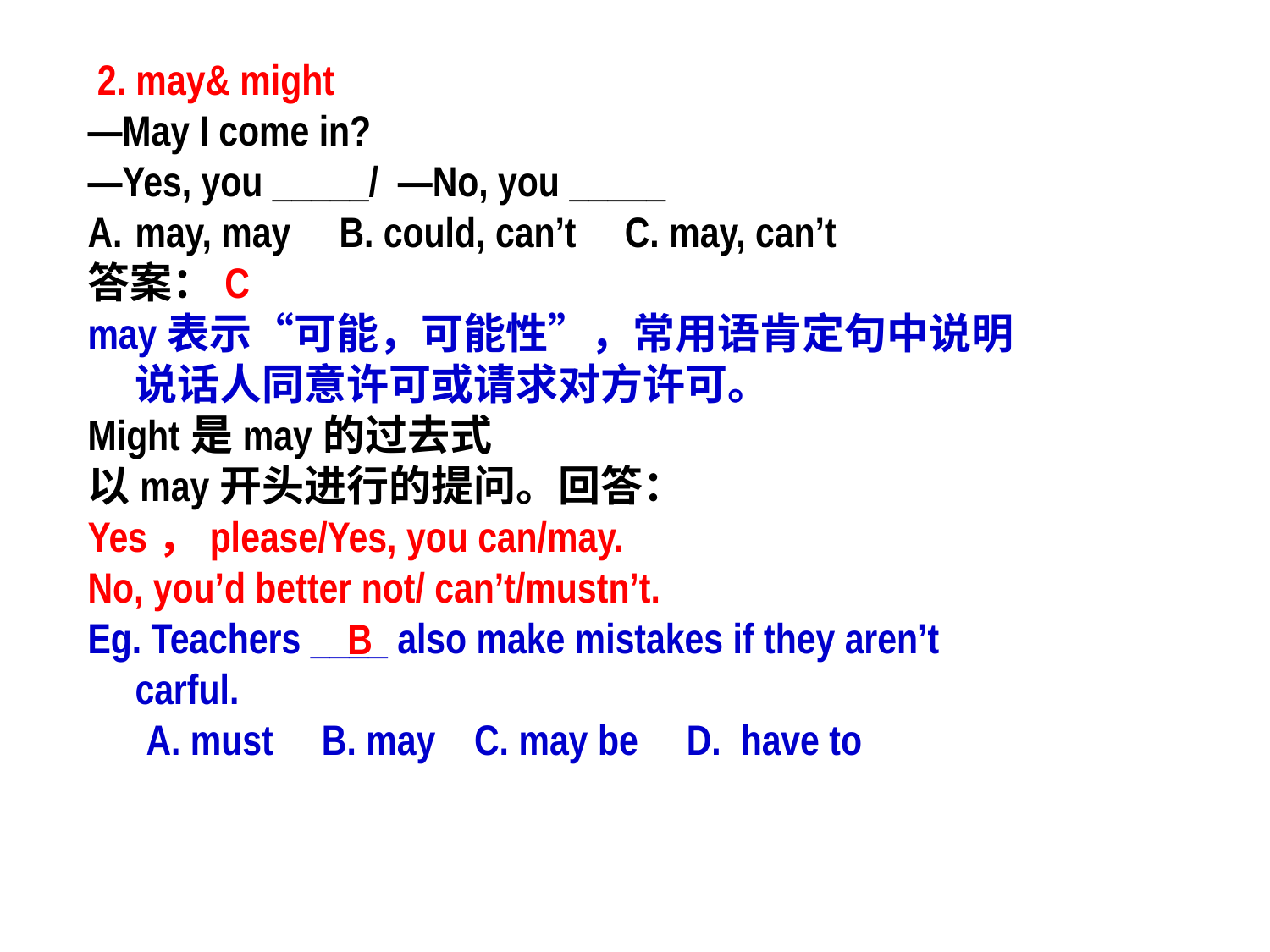

2. may& might
—May I come in?
—Yes, you _____/  —No, you _____
may, may     B. could, can’t     C. may, can’t
答案：C
may表示“可能，可能性”，常用语肯定句中说明说话人同意许可或请求对方许可。
Might是may的过去式
以may开头进行的提问。回答：
Yes，please/Yes, you can/may.
No, you’d better not/ can’t/mustn’t.
Eg. Teachers ____ also make mistakes if they aren’t carful.
      A. must     B. may    C. may be     D.  have to

B